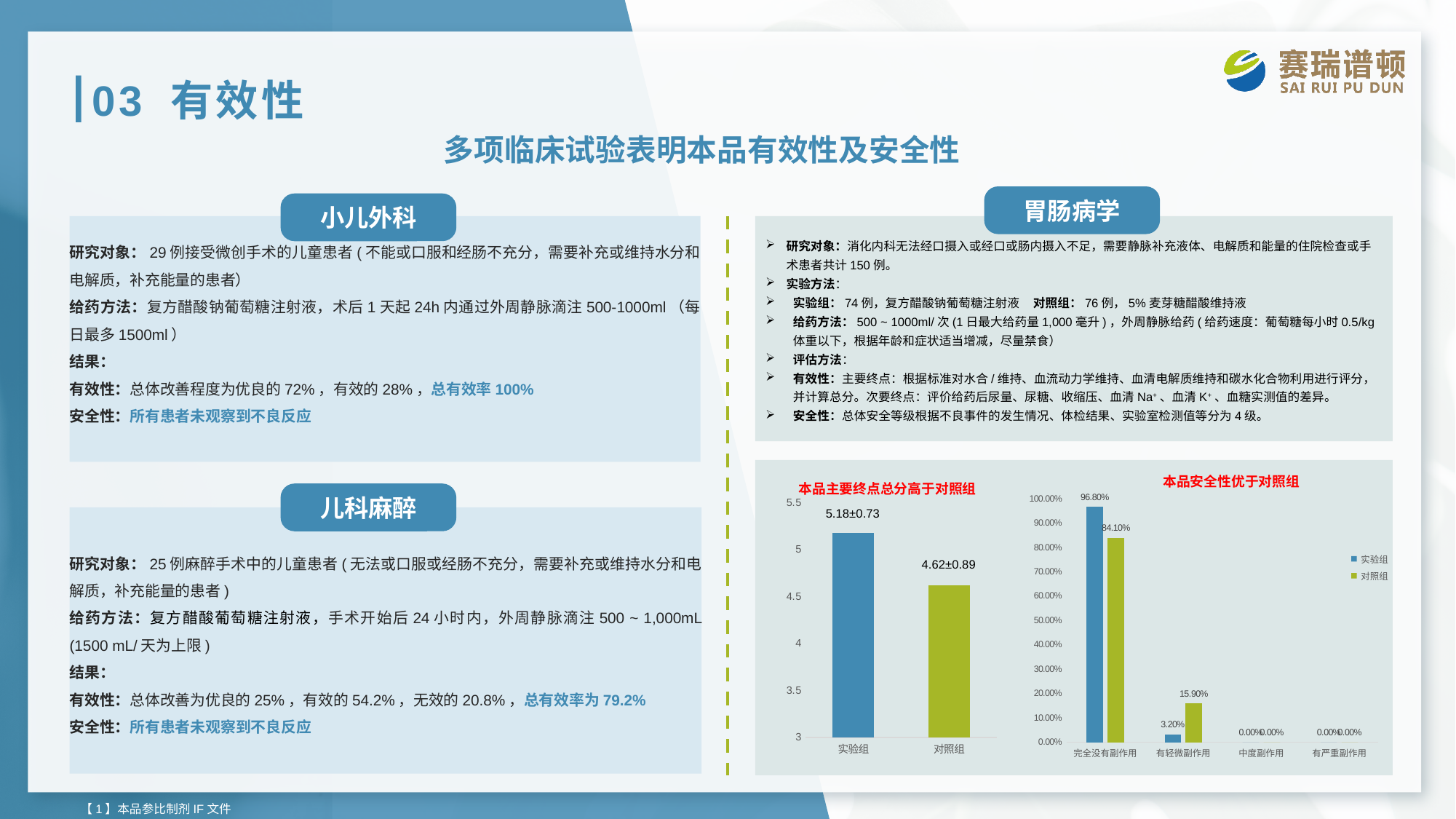

# 03 有效性
多项临床试验表明本品有效性及安全性
胃肠病学
小儿外科

研究对象：29例接受微创手术的儿童患者(不能或口服和经肠不充分，需要补充或维持水分和电解质，补充能量的患者）
给药方法：复方醋酸钠葡萄糖注射液，术后1天起24h内通过外周静脉滴注500-1000ml（每日最多1500ml）
结果：
有效性：总体改善程度为优良的72%，有效的28%，总有效率100%
安全性：所有患者未观察到不良反应
研究对象：消化内科无法经口摄入或经口或肠内摄入不足，需要静脉补充液体、电解质和能量的住院检查或手术患者共计150例。
实验方法：
实验组：74例，复方醋酸钠葡萄糖注射液     对照组：76例，5%麦芽糖醋酸维持液
给药方法：500 ~ 1000ml/次(1日最大给药量1,000毫升)，外周静脉给药(给药速度：葡萄糖每小时0.5/kg体重以下，根据年龄和症状适当增减，尽量禁食）
评估方法：
有效性：主要终点：根据标准对水合/维持、血流动力学维持、血清电解质维持和碳水化合物利用进行评分，并计算总分。次要终点：评价给药后尿量、尿糖、收缩压、血清Na+、血清K+、血糖实测值的差异。
安全性：总体安全等级根据不良事件的发生情况、体检结果、实验室检测值等分为4级。

### Chart: 本品主要终点总分高于对照组

| Category | 有效性 |
|---|---|
| 实验组 | 5.18 |
| 对照组 | 4.62 |
本品安全性优于对照组

### Chart

| Category | 实验组 | 对照组 |
|---|---|---|
| 完全没有副作用 | 0.968 | 0.841 |
| 有轻微副作用 | 0.032 | 0.159 |
| 中度副作用 | 0.0 | 0.0 |
| 有严重副作用 | 0.0 | 0.0 |
儿科麻醉
5.18±0.73
研究对象：25例麻醉手术中的儿童患者(无法或口服或经肠不充分，需要补充或维持水分和电解质，补充能量的患者)
给药方法：复方醋酸葡萄糖注射液，手术开始后24小时内，外周静脉滴注500 ~ 1,000mL (1500 mL/天为上限)
结果：
有效性：总体改善为优良的25%，有效的54.2%，无效的20.8%，总有效率为79.2%
安全性：所有患者未观察到不良反应
4.62±0.89
【1】本品参比制剂IF文件